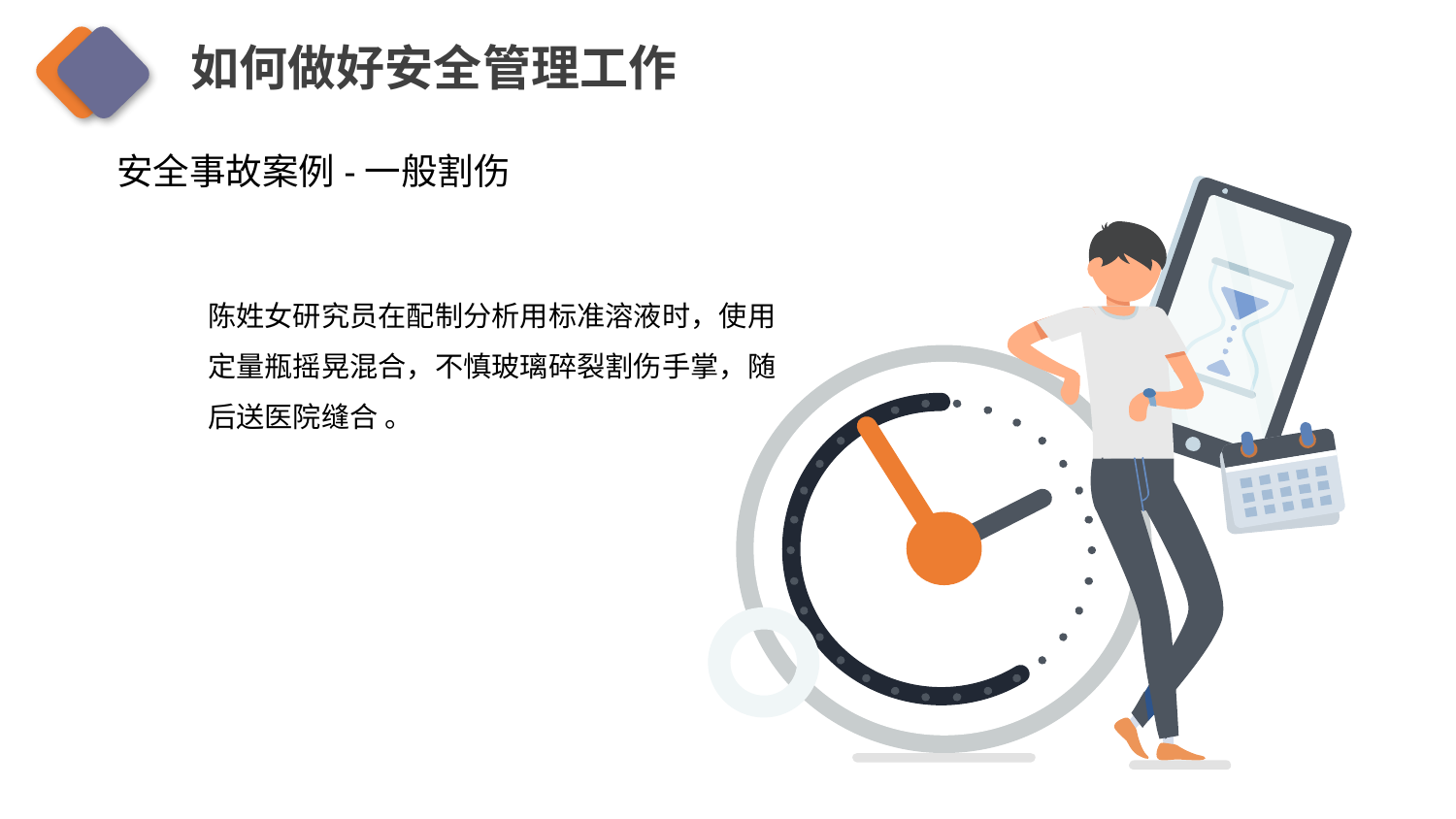

如何做好安全管理工作
安全事故案例-一般割伤

陈姓女研究员在配制分析用标准溶液时，使用定量瓶摇晃混合，不慎玻璃碎裂割伤手掌，随后送医院缝合 。